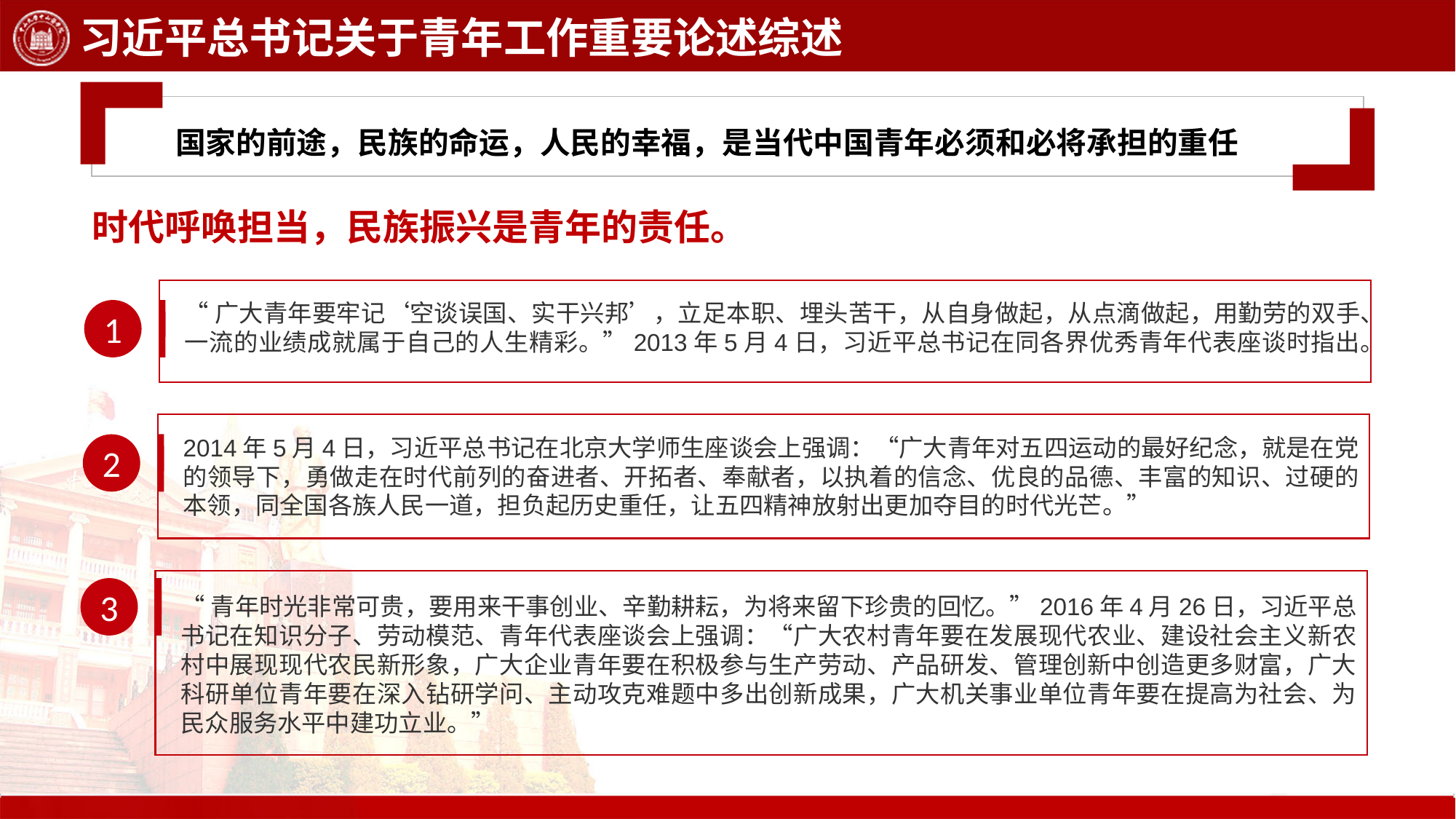

习近平总书记关于青年工作重要论述综述

国家的前途，民族的命运，人民的幸福，是当代中国青年必须和必将承担的重任
时代呼唤担当，民族振兴是青年的责任。

1

“广大青年要牢记‘空谈误国、实干兴邦’，立足本职、埋头苦干，从自身做起，从点滴做起，用勤劳的双手、一流的业绩成就属于自己的人生精彩。”2013年5月4日，习近平总书记在同各界优秀青年代表座谈时指出。

2

2014年5月4日，习近平总书记在北京大学师生座谈会上强调：“广大青年对五四运动的最好纪念，就是在党的领导下，勇做走在时代前列的奋进者、开拓者、奉献者，以执着的信念、优良的品德、丰富的知识、过硬的本领，同全国各族人民一道，担负起历史重任，让五四精神放射出更加夺目的时代光芒。”

3

“青年时光非常可贵，要用来干事创业、辛勤耕耘，为将来留下珍贵的回忆。”2016年4月26日，习近平总书记在知识分子、劳动模范、青年代表座谈会上强调：“广大农村青年要在发展现代农业、建设社会主义新农村中展现现代农民新形象，广大企业青年要在积极参与生产劳动、产品研发、管理创新中创造更多财富，广大科研单位青年要在深入钻研学问、主动攻克难题中多出创新成果，广大机关事业单位青年要在提高为社会、为民众服务水平中建功立业。”